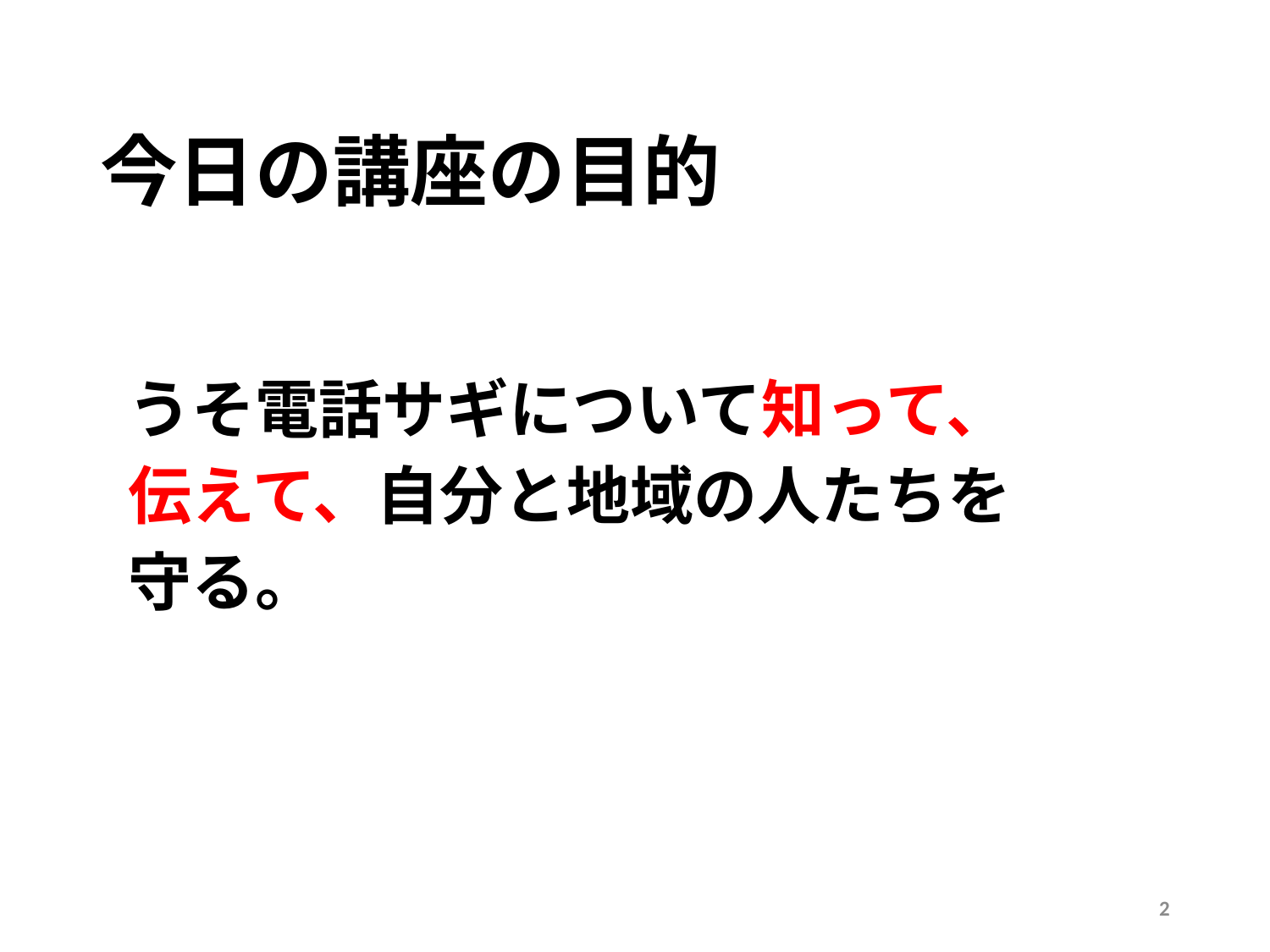

# 今日の講座の目的
うそ電話サギについて知って、
伝えて、自分と地域の人たちを
守る。
2